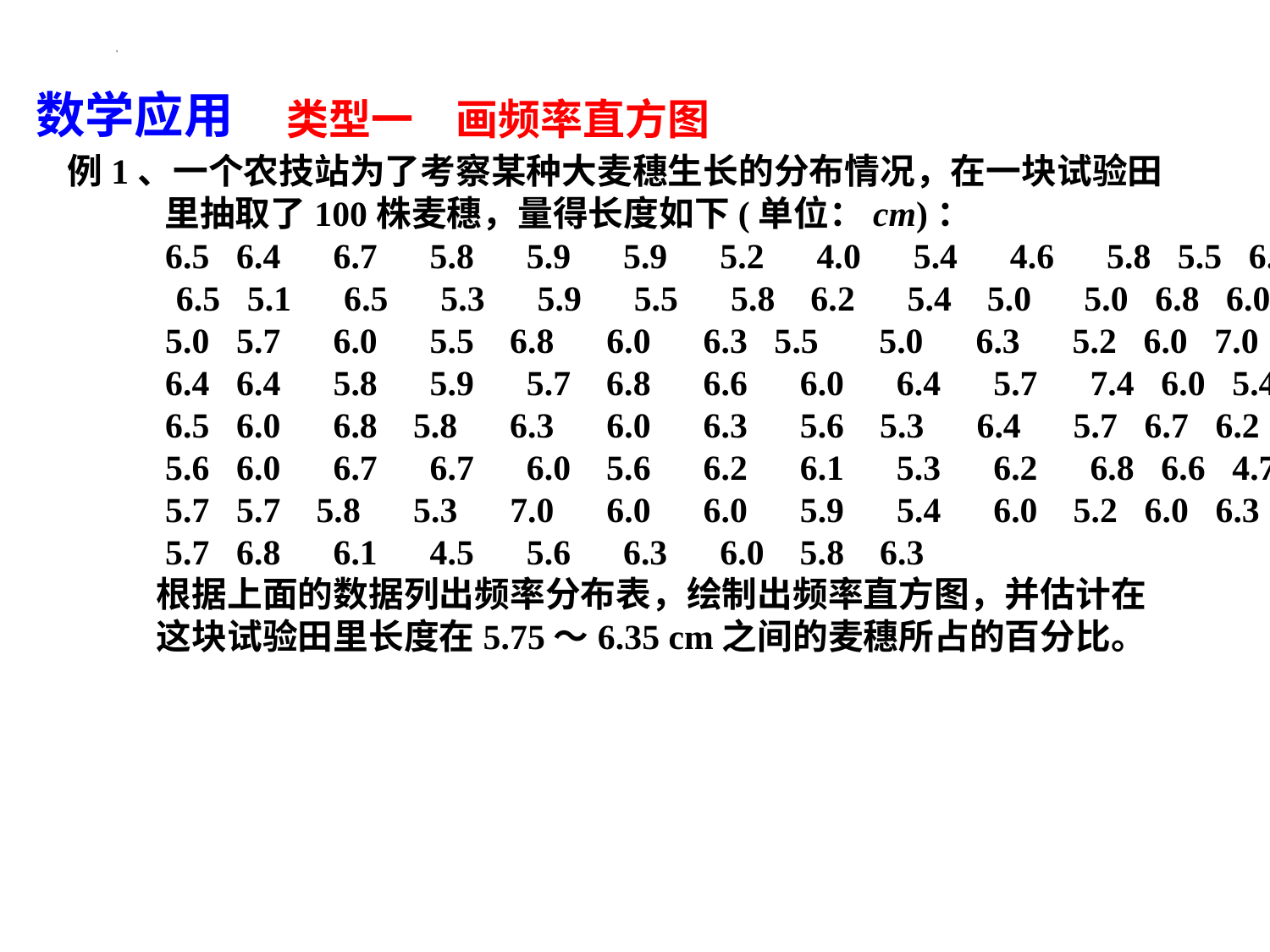

数学应用
类型一　画频率直方图
例1、一个农技站为了考察某种大麦穗生长的分布情况，在一块试验田
           里抽取了100株麦穗，量得长度如下(单位：cm)：
           6.5   6.4　6.7　5.8　5.9　5.9　5.2　4.0　5.4　4.6　5.8   5.5   6.0
       　6.5   5.1　6.5　5.3　5.9　5.5　5.8    6.2　5.4    5.0　5.0   6.8   6.0
           5.0   5.7　6.0　5.5    6.8　6.0　6.3   5.5　 5.0　6.3　5.2   6.0   7.0
           6.4   6.4　5.8　5.9　5.7    6.8　6.6　6.0　6.4　5.7　7.4   6.0   5.4
           6.5   6.0　6.8    5.8　6.3　6.0　6.3　5.6    5.3　6.4　5.7   6.7   6.2
           5.6   6.0　6.7　6.7　6.0    5.6　6.2　6.1　5.3　6.2　6.8   6.6   4.7
           5.7   5.7    5.8　5.3　7.0　6.0　6.0　5.9　5.4　6.0    5.2   6.0   6.3
           5.7   6.8　6.1　4.5　5.6　6.3　6.0    5.8    6.3
          根据上面的数据列出频率分布表，绘制出频率直方图，并估计在
          这块试验田里长度在5.75～6.35 cm之间的麦穗所占的百分比。